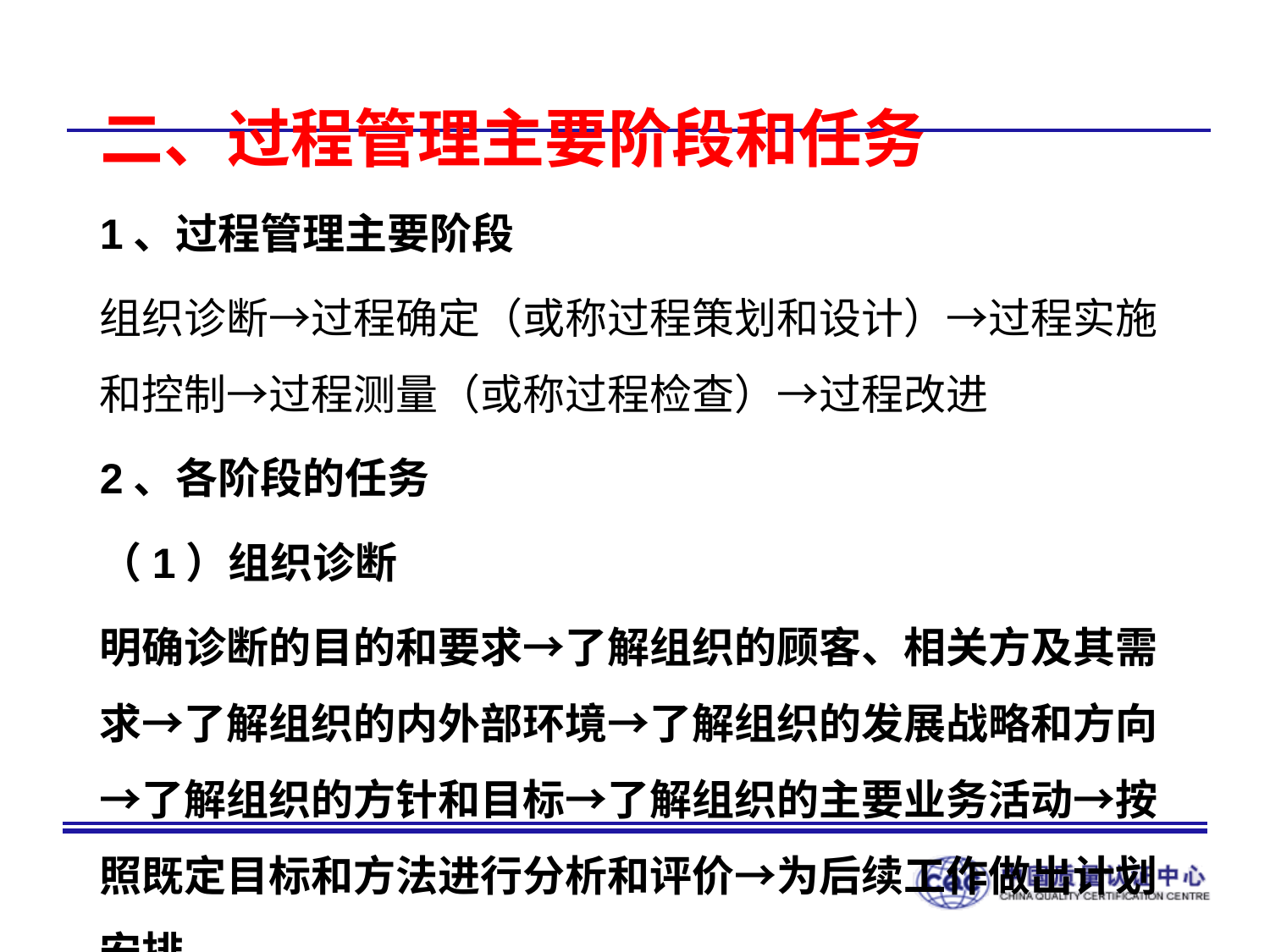

# 二、过程管理主要阶段和任务
1、过程管理主要阶段
组织诊断→过程确定（或称过程策划和设计）→过程实施和控制→过程测量（或称过程检查）→过程改进
2、各阶段的任务
（1）组织诊断
明确诊断的目的和要求→了解组织的顾客、相关方及其需求→了解组织的内外部环境→了解组织的发展战略和方向→了解组织的方针和目标→了解组织的主要业务活动→按照既定目标和方法进行分析和评价→为后续工作做出计划安排